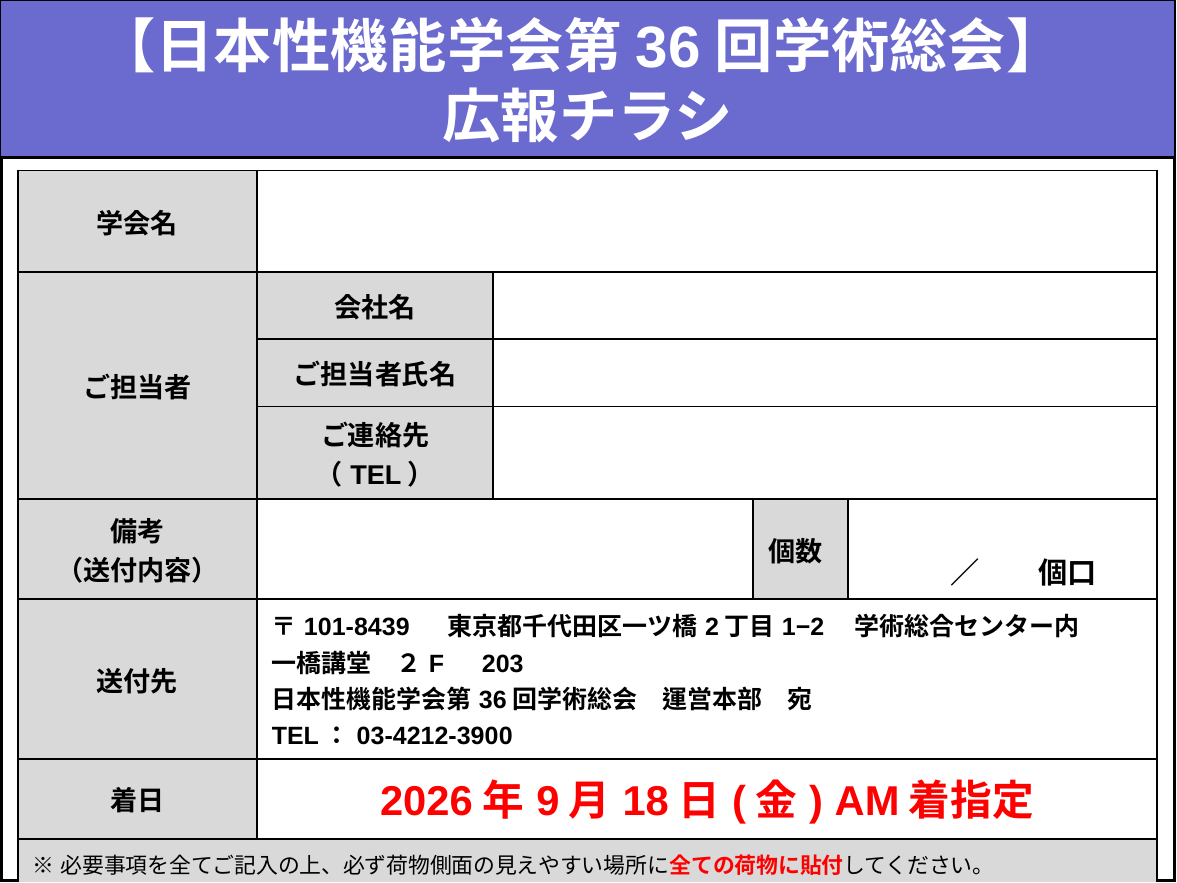

【日本性機能学会第36回学術総会】
広報チラシ
| 学会名 |  |  |  |  |
| --- | --- | --- | --- | --- |
| ご担当者 | 会社名 |  |  |  |
|  | ご担当者氏名 |  |  |  |
|  | ご連絡先（TEL） |  |  |  |
| 備考 （送付内容） |  |  | 個数 | ／　　個口 |
| 送付先 | 〒101-8439 　東京都千代田区一ツ橋2丁目1−2　学術総合センター内 一橋講堂　２F　203 日本性機能学会第36回学術総会　運営本部　宛 TEL：03-4212-3900 |  |  |  |
| 着日 | 2026年9月18日(金) AM着指定 |  |  |  |
| ※必要事項を全てご記入の上、必ず荷物側面の見えやすい場所に全ての荷物に貼付してください。 ※本送付状はカラーで印刷をお願いします。 |  |  |  |  |